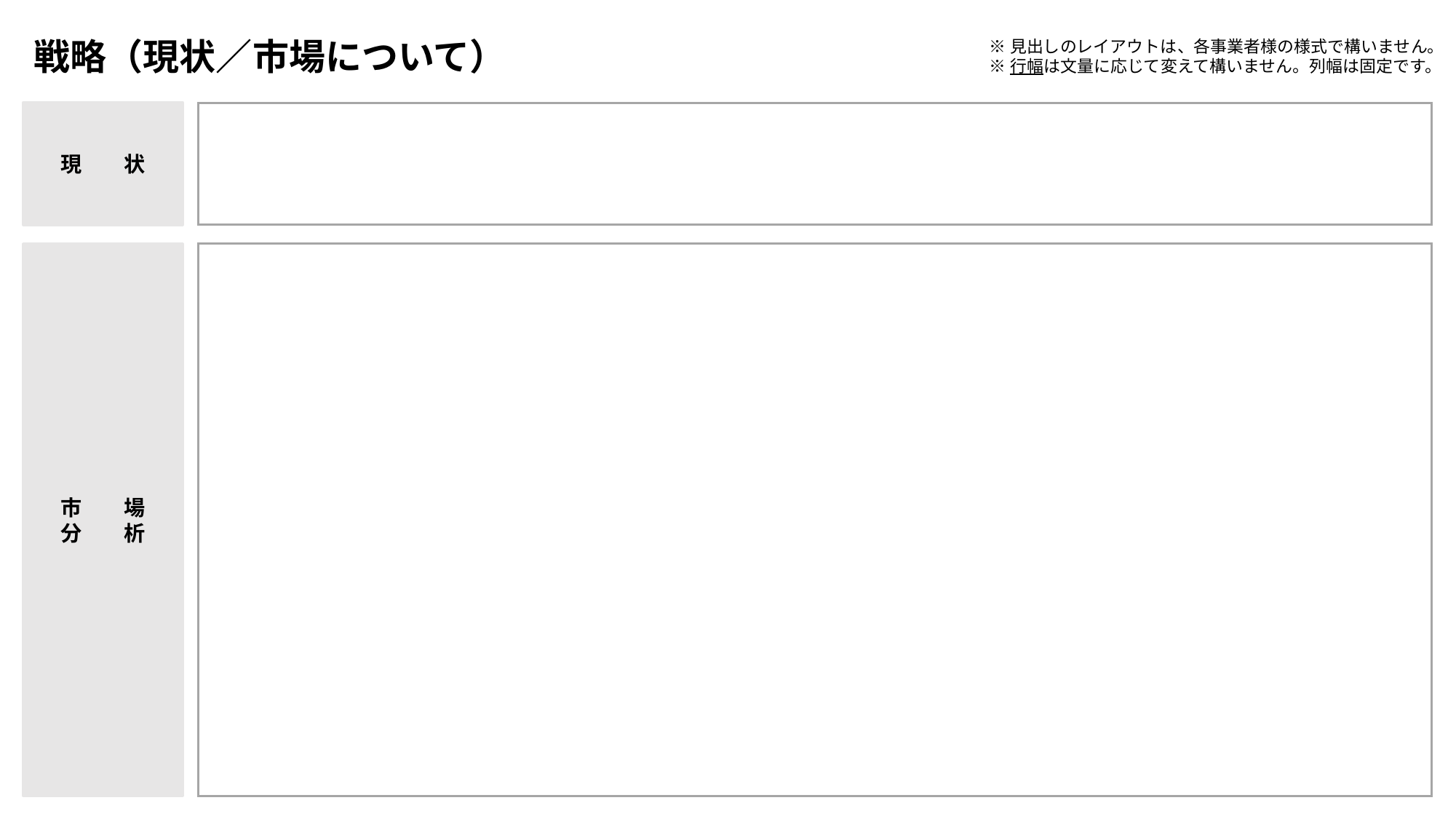

戦略（現状／市場について）
※見出しのレイアウトは、各事業者様の様式で構いません。
※行幅は文量に応じて変えて構いません。列幅は固定です。
現　　状

市　　場
分　　析